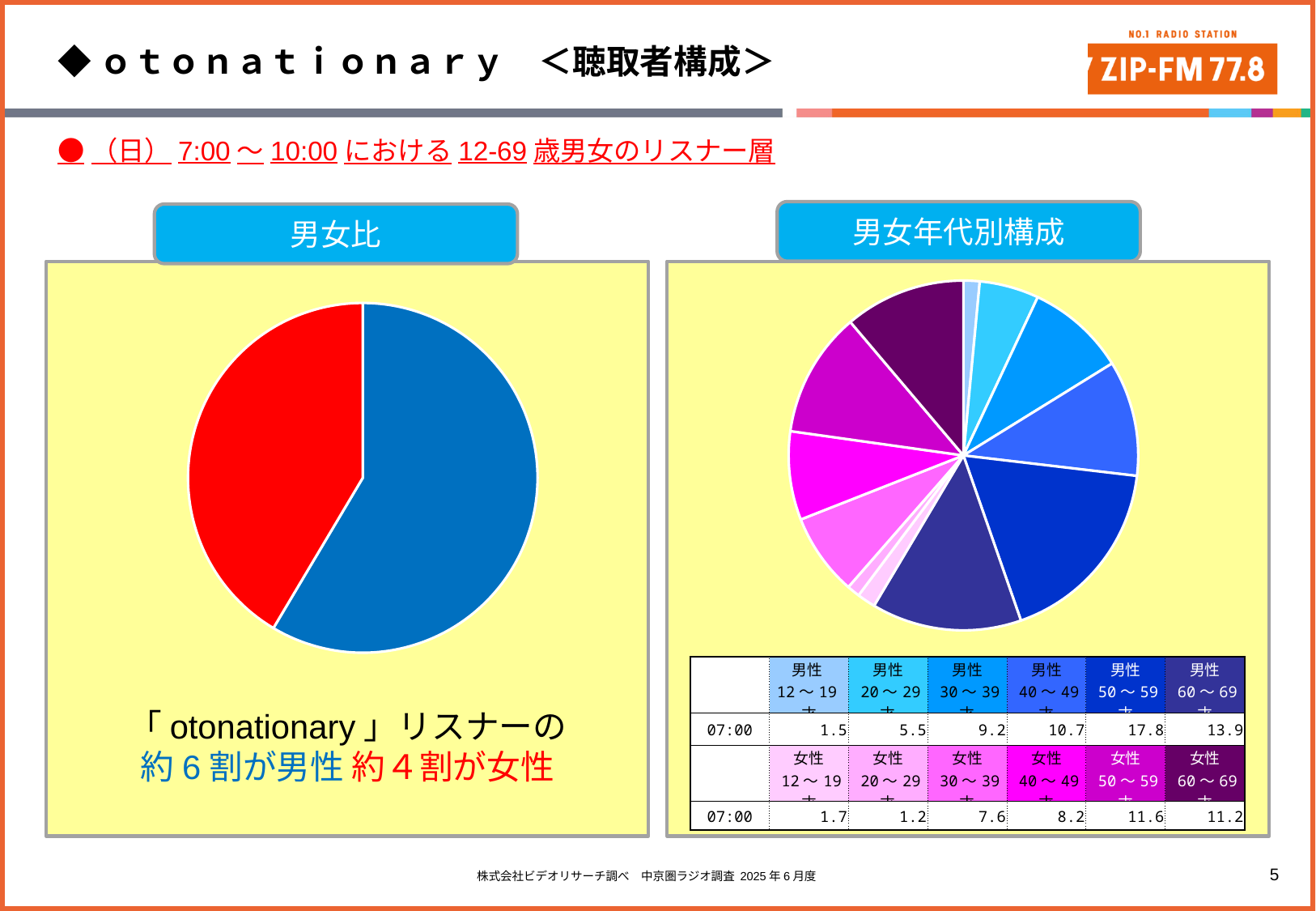

◆ｏｔｏｎａｔｉｏｎａｒｙ　＜聴取者構成＞
●（日）7:00～10:00における12-69歳男女のリスナー層
男女年代別構成
男女比

### Chart

| Category | 指定時間平均 |
|---|---|
| 男性 12～19才 | 1.5 |
| 男性 20～29才 | 5.5 |
| 男性 30～39才 | 9.2 |
| 男性 40～49才 | 10.7 |
| 男性 50～59才 | 17.8 |
| 男性 60～69才 | 13.9 |
| 女性 12～19才 | 1.7 |
| 女性 20～29才 | 1.2 |
| 女性 30～39才 | 7.6 |
| 女性 40～49才 | 8.2 |
| 女性 50～59才 | 11.6 |
| 女性 60～69才 | 11.2 |

### Chart

| Category |  |
|---|---|
| 男性 | 58.6 |
| 女性 | 41.5 |
|  | 男性 12～19才 | 男性 20～29才 | 男性 30～39才 | 男性 40～49才 | 男性 50～59才 | 男性 60～69才 |
| --- | --- | --- | --- | --- | --- | --- |
| 07:00 | 1.5 | 5.5 | 9.2 | 10.7 | 17.8 | 13.9 |
|  | 女性 12～19才 | 女性 20～29才 | 女性 30～39才 | 女性 40～49才 | 女性 50～59才 | 女性 60～69才 |
| 07:00 | 1.7 | 1.2 | 7.6 | 8.2 | 11.6 | 11.2 |
「otonationary」リスナーの
約6割が男性 約４割が女性
株式会社ビデオリサーチ調べ　中京圏ラジオ調査 2025年6月度